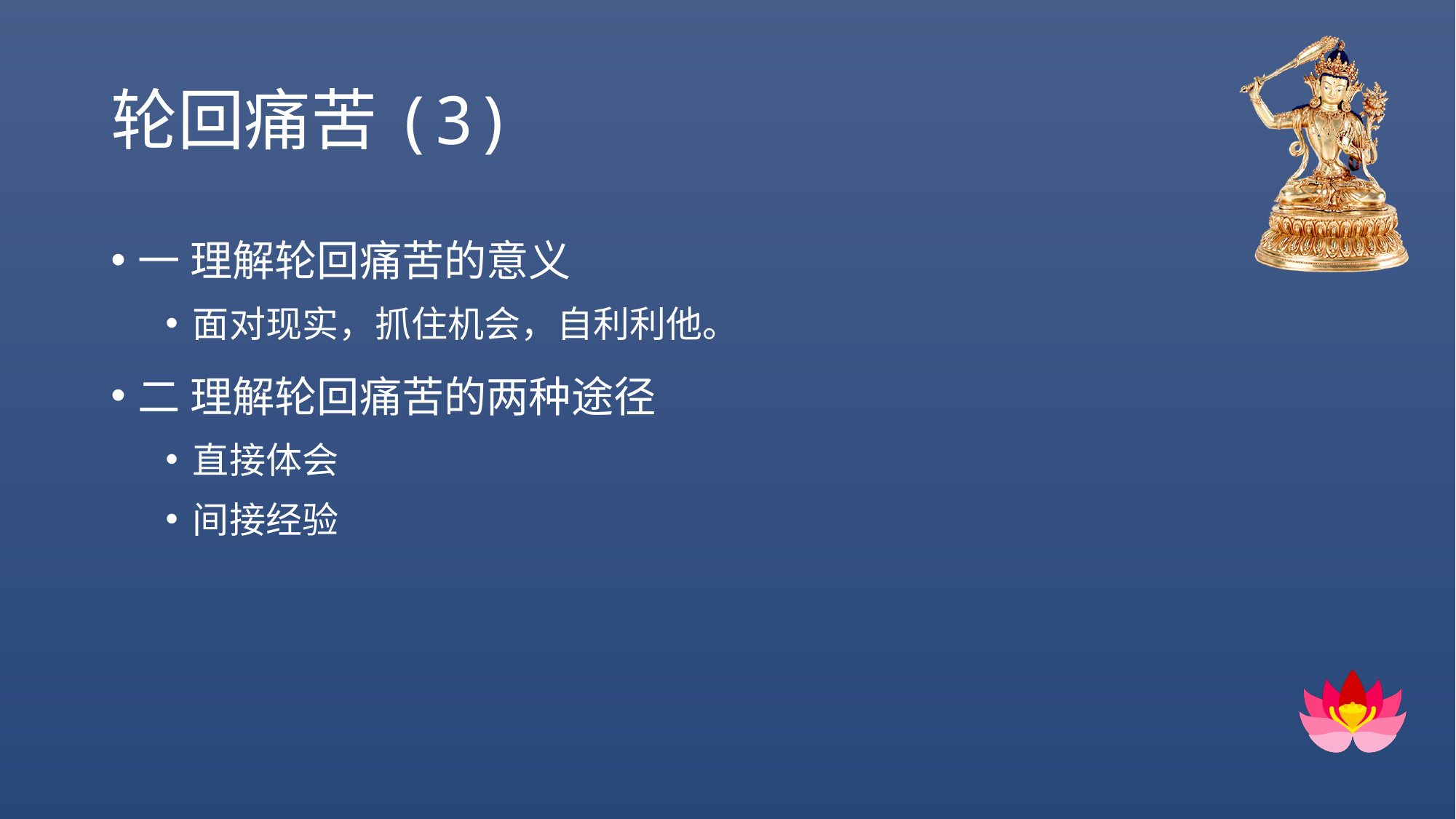

# 轮回痛苦(3)
一 理解轮回痛苦的意义
面对现实，抓住机会，自利利他。
二 理解轮回痛苦的两种途径
直接体会
间接经验